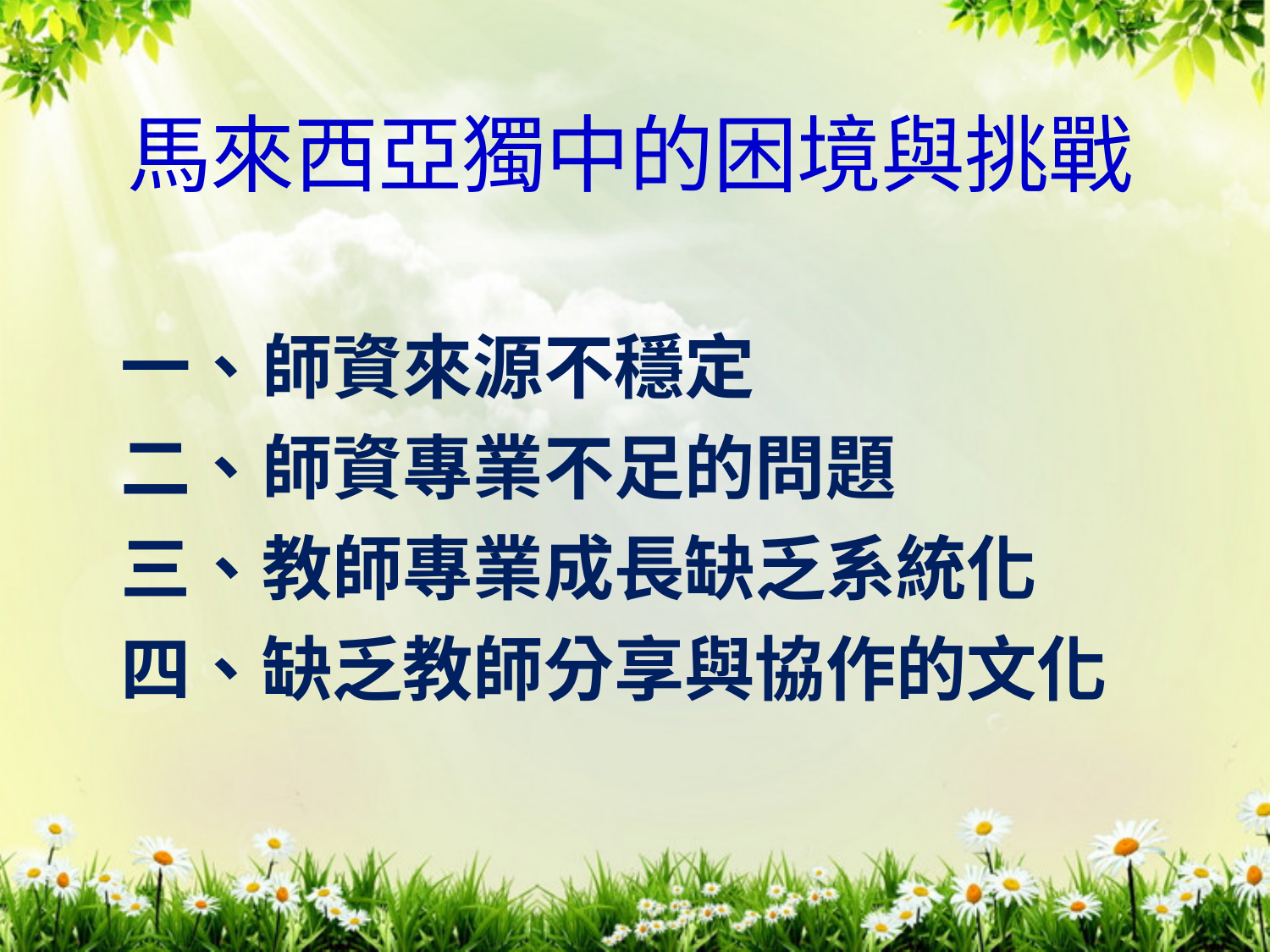

# 馬來西亞獨中的困境與挑戰
一、師資來源不穩定
二、師資專業不足的問題
三、教師專業成長缺乏系統化
四、缺乏教師分享與協作的文化